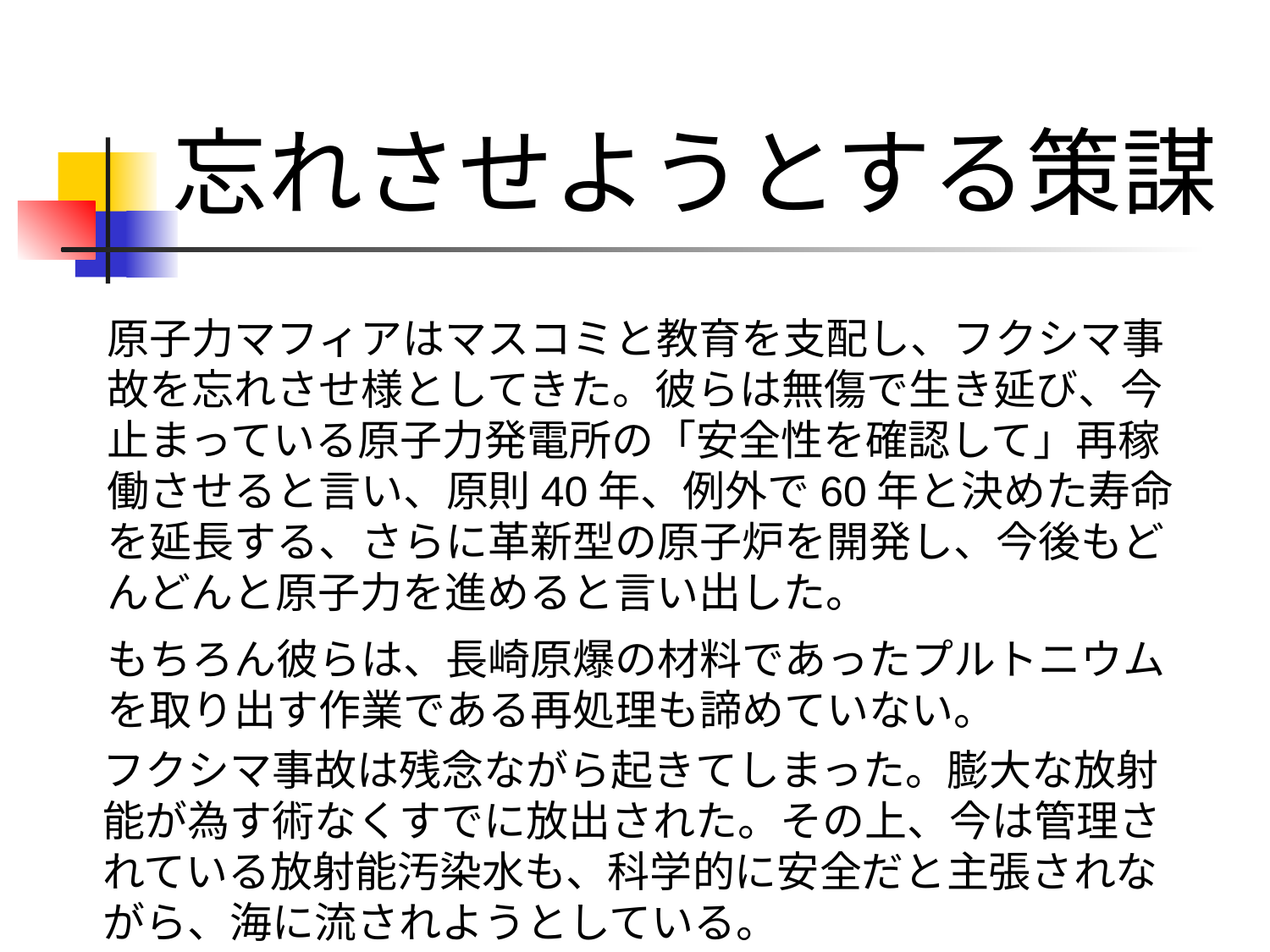

# 忘れさせようとする策謀
原子力マフィアはマスコミと教育を支配し、フクシマ事故を忘れさせ様としてきた。彼らは無傷で生き延び、今止まっている原子力発電所の「安全性を確認して」再稼働させると言い、原則40年、例外で60年と決めた寿命を延長する、さらに革新型の原子炉を開発し、今後もどんどんと原子力を進めると言い出した。
もちろん彼らは、長崎原爆の材料であったプルトニウムを取り出す作業である再処理も諦めていない。
フクシマ事故は残念ながら起きてしまった。膨大な放射能が為す術なくすでに放出された。その上、今は管理されている放射能汚染水も、科学的に安全だと主張されながら、海に流されようとしている。